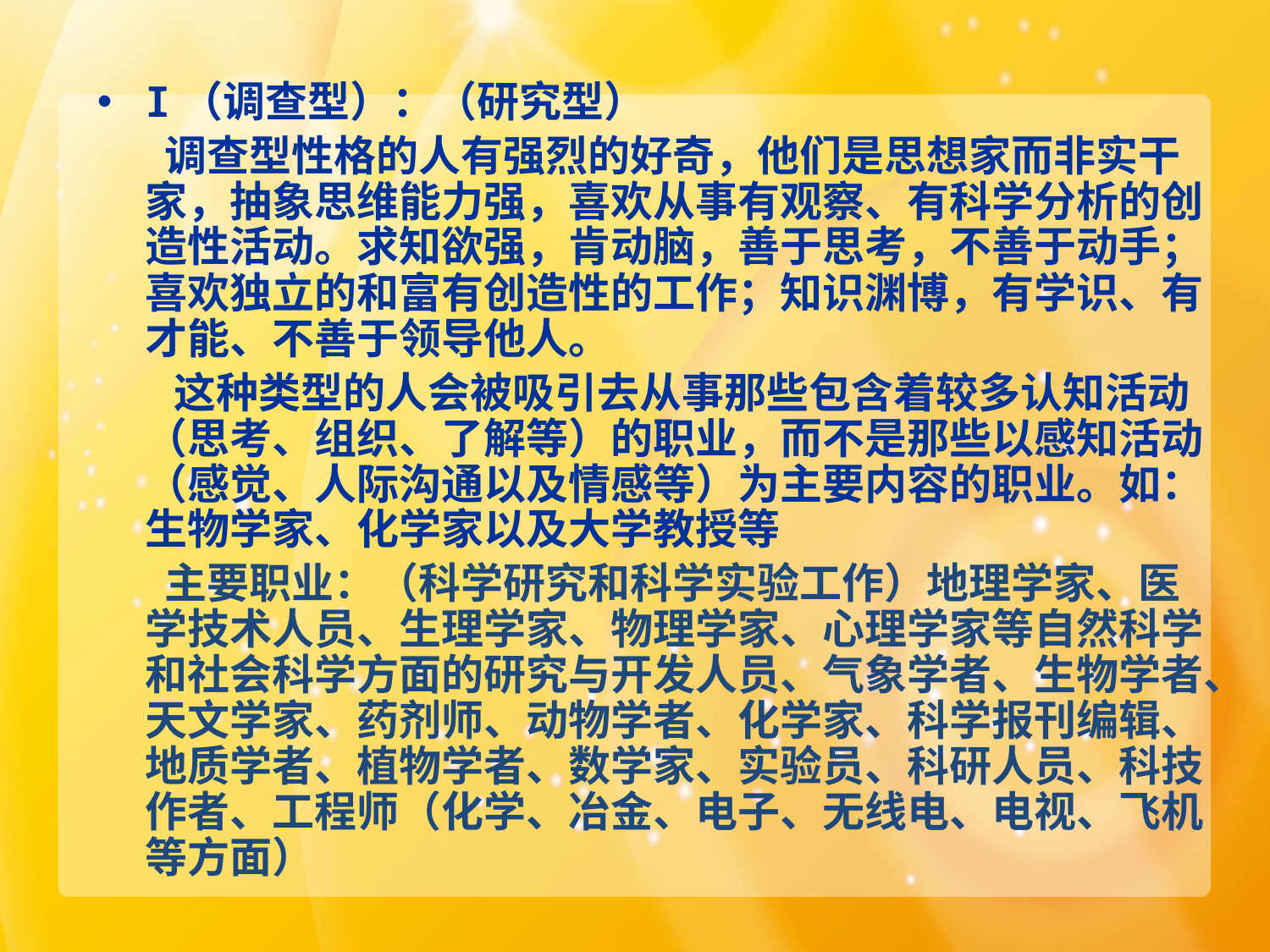

I（调查型）：（研究型）
      调查型性格的人有强烈的好奇，他们是思想家而非实干家，抽象思维能力强，喜欢从事有观察、有科学分析的创造性活动。求知欲强，肯动脑，善于思考，不善于动手；喜欢独立的和富有创造性的工作；知识渊博，有学识、有才能、不善于领导他人。
       这种类型的人会被吸引去从事那些包含着较多认知活动（思考、组织、了解等）的职业，而不是那些以感知活动（感觉、人际沟通以及情感等）为主要内容的职业。如：生物学家、化学家以及大学教授等
      主要职业：（科学研究和科学实验工作）地理学家、医学技术人员、生理学家、物理学家、心理学家等自然科学和社会科学方面的研究与开发人员、气象学者、生物学者、天文学家、药剂师、动物学者、化学家、科学报刊编辑、地质学者、植物学者、数学家、实验员、科研人员、科技作者、工程师（化学、冶金、电子、无线电、电视、飞机等方面）